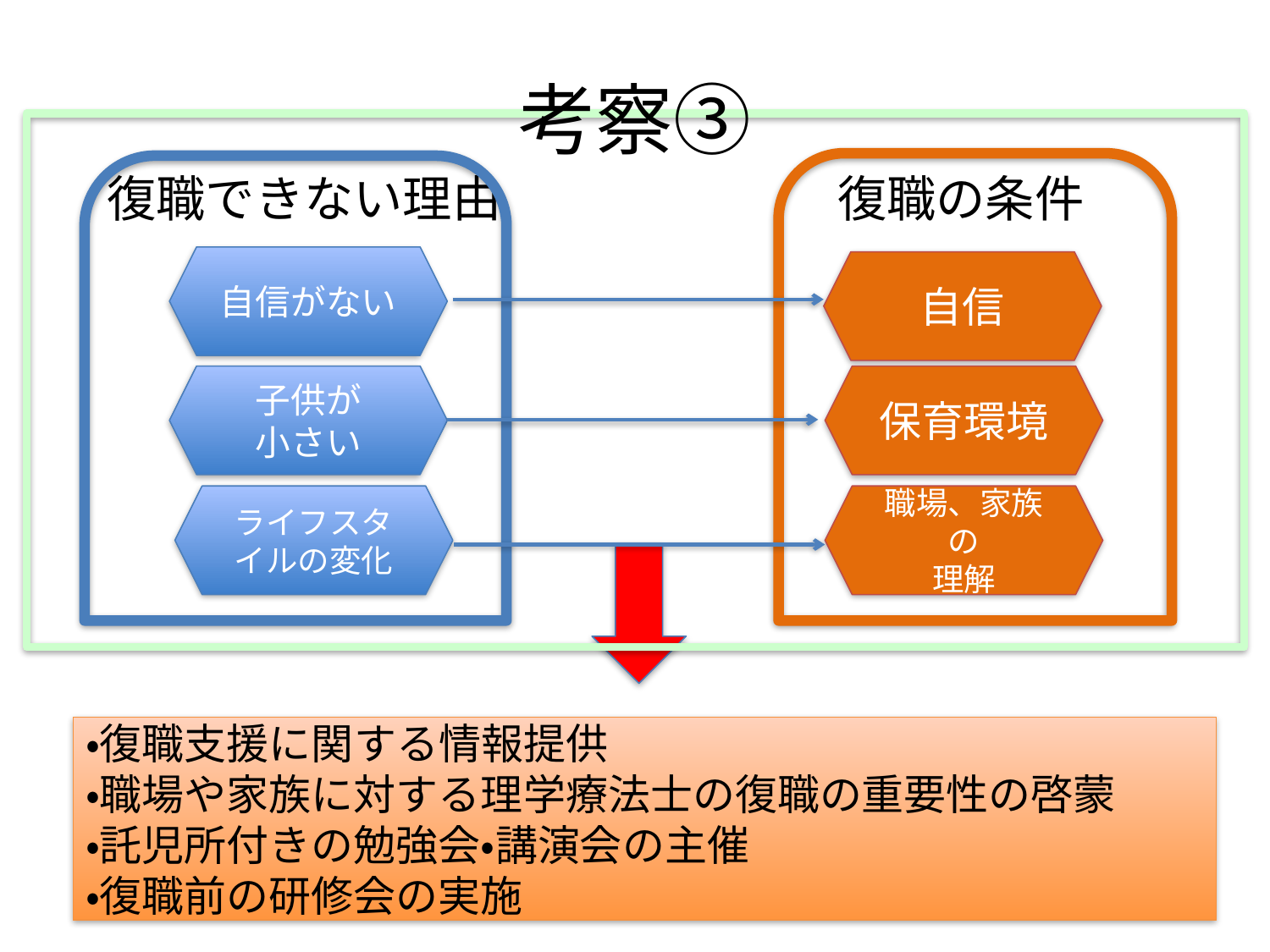

# 考察③

復職できない理由
復職の条件
自信がない
自信
2012年の総務省の調査では、出産後全体の38％しか仕事を続けておらず、PTも同様の理由で結婚および出産後、就
業継続が困難になるのではないかと考えられた。2012年の厚生労働省の調査では男性の育児休暇取得は１%台であり、出産後女性が職場復帰するには男性の協力や理解も今後必要になるとも思われた。
子供が
小さい
保育環境
ライフスタイルの変化
職場、家族の
理解

・復職支援に関する情報提供
・職場や家族に対する理学療法士の復職の重要性の啓蒙
・託児所付きの勉強会・講演会の主催
・復職前の研修会の実施